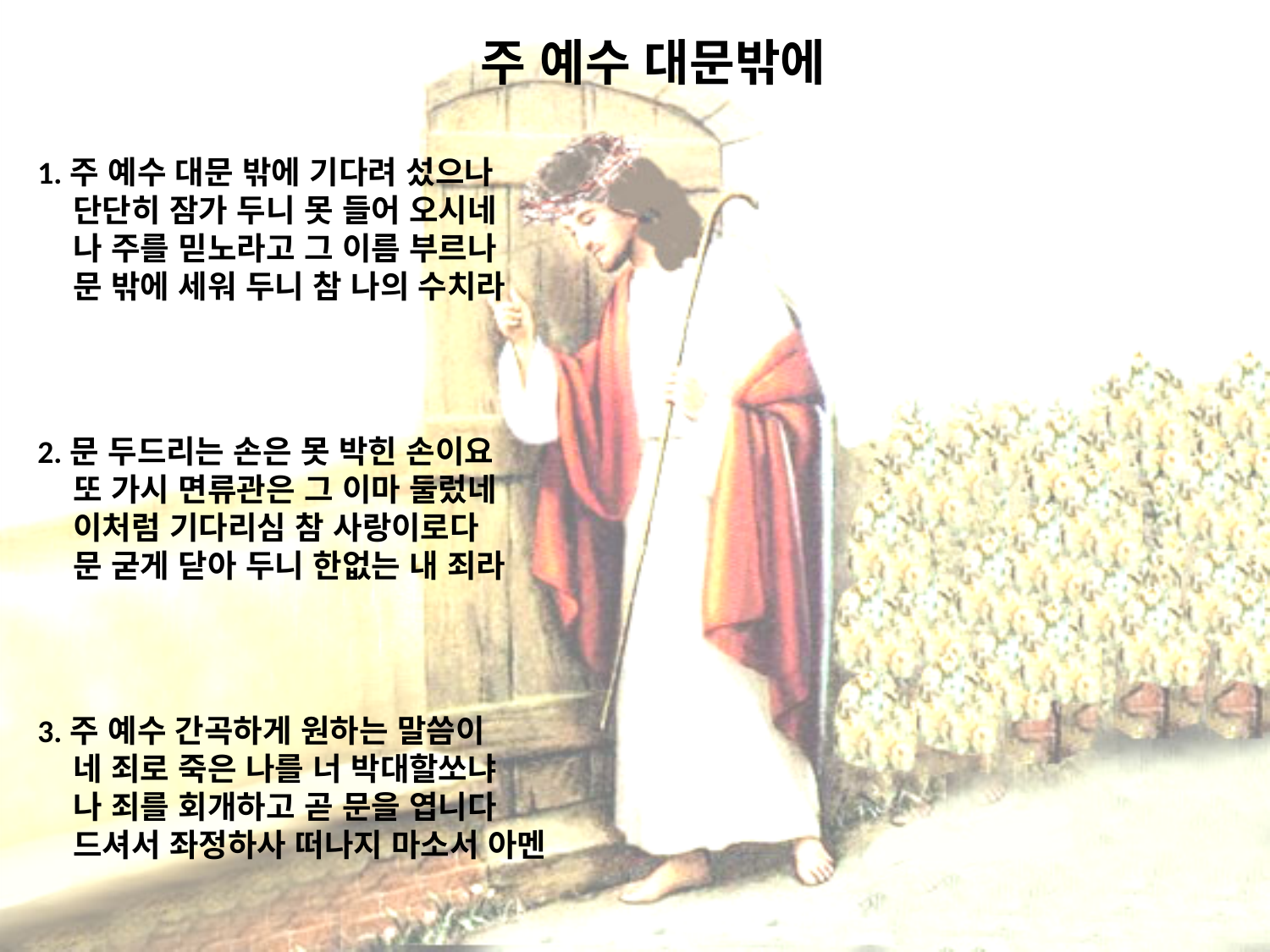

# 주 예수 대문밖에
1.주 예수 대문 밖에 기다려 섰으나
    단단히 잠가 두니 못 들어 오시네
    나 주를 믿노라고 그 이름 부르나
    문 밖에 세워 두니 참 나의 수치라

2.문 두드리는 손은 못 박힌 손이요
    또 가시 면류관은 그 이마 둘렀네
    이처럼 기다리심 참 사랑이로다
    문 굳게 닫아 두니 한없는 내 죄라

3.주 예수 간곡하게 원하는 말씀이
    네 죄로 죽은 나를 너 박대할쏘냐
    나 죄를 회개하고 곧 문을 엽니다
    드셔서 좌정하사 떠나지 마소서 아멘